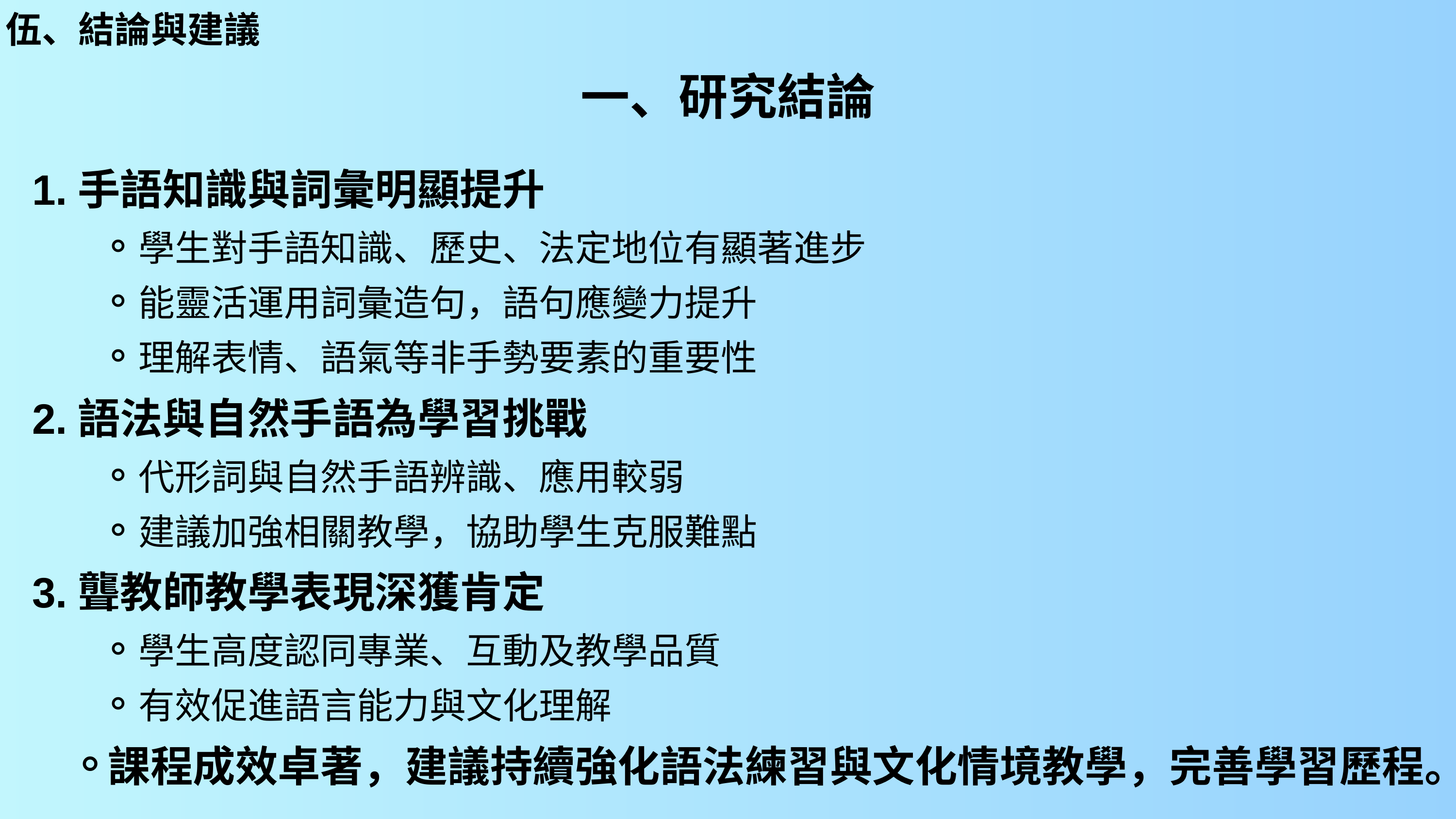

伍、結論與建議

一、研究結論
1.手語知識與詞彙明顯提升
學生對手語知識、歷史、法定地位有顯著進步
能靈活運用詞彙造句，語句應變力提升
理解表情、語氣等非手勢要素的重要性
2.語法與自然手語為學習挑戰
代形詞與自然手語辨識、應用較弱
建議加強相關教學，協助學生克服難點
3.聾教師教學表現深獲肯定
學生高度認同專業、互動及教學品質
有效促進語言能力與文化理解
課程成效卓著，建議持續強化語法練習與文化情境教學，完善學習歷程。